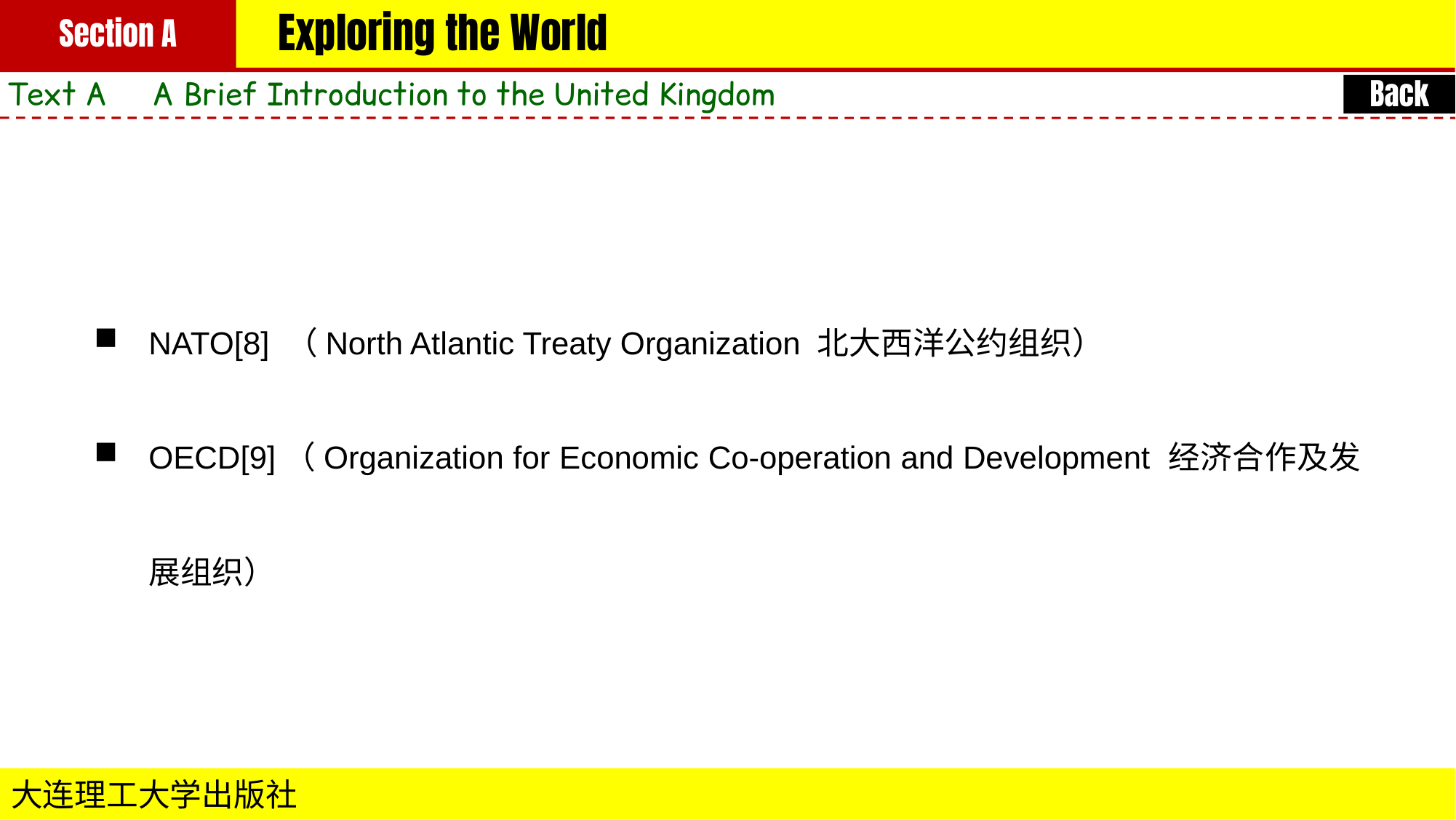

Section A
# Exploring the World
Text A　A Brief Introduction to the United Kingdom
Back
NATO[8] （North Atlantic Treaty Organization 北大西洋公约组织）
OECD[9]（Organization for Economic Co-operation and Development 经济合作及发展组织）